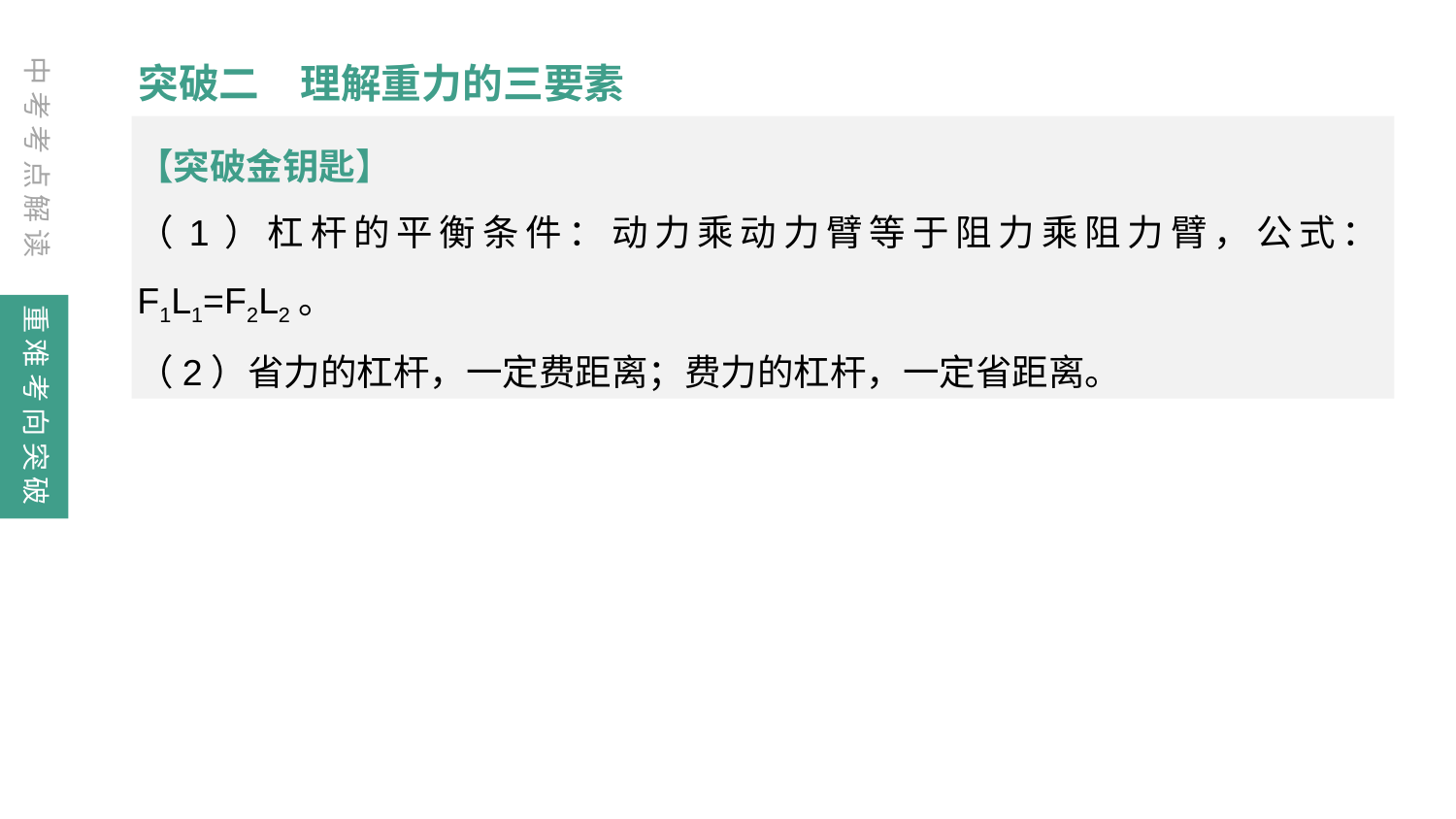

中考考点解读
突破二　理解重力的三要素
【突破金钥匙】
（1）杠杆的平衡条件：动力乘动力臂等于阻力乘阻力臂，公式：F1L1=F2L2。
（2）省力的杠杆，一定费距离；费力的杠杆，一定省距离。
重难考向突破